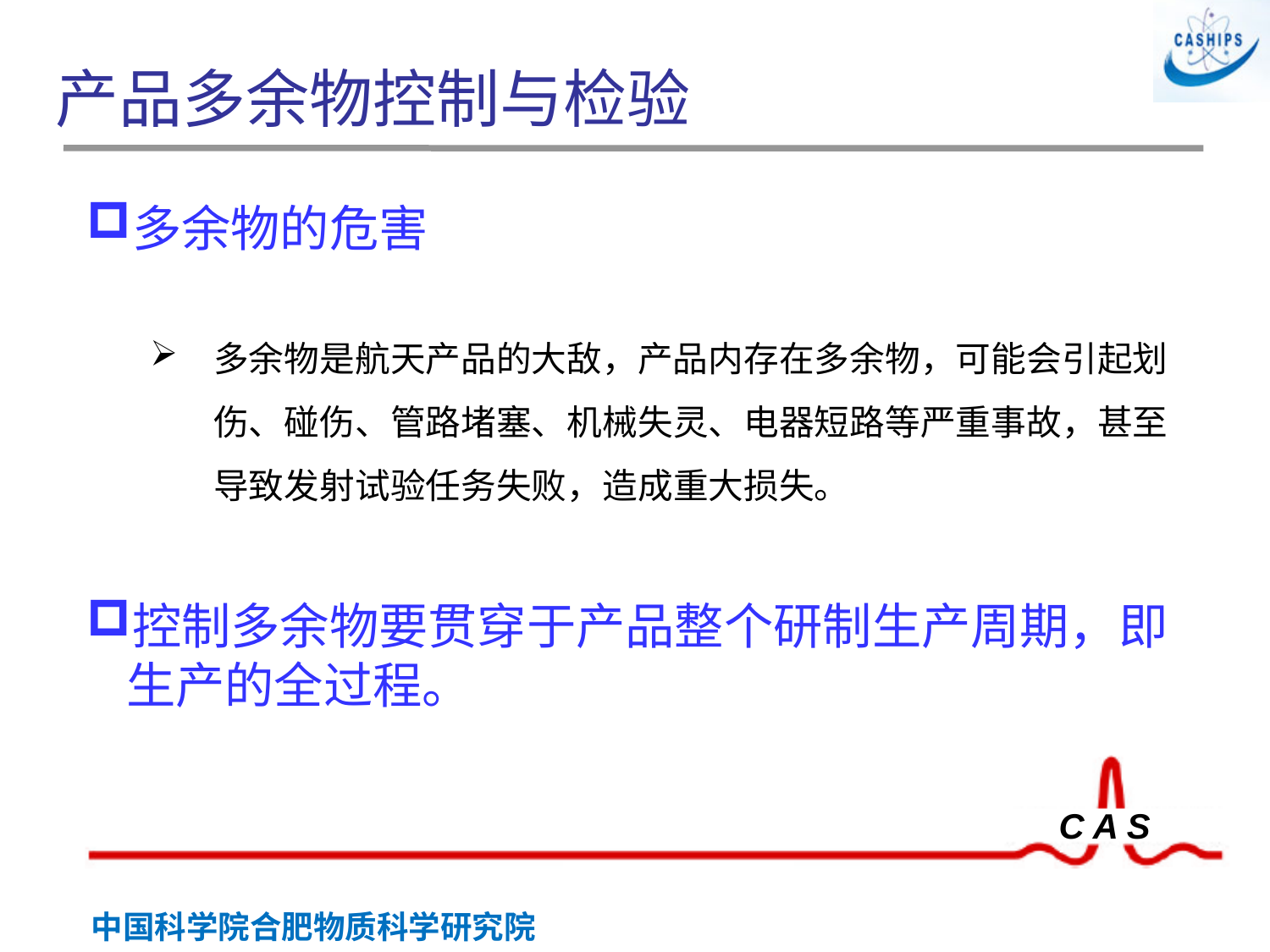

# 产品多余物控制与检验
多余物的危害

多余物是航天产品的大敌，产品内存在多余物，可能会引起划伤、碰伤、管路堵塞、机械失灵、电器短路等严重事故，甚至导致发射试验任务失败，造成重大损失。

控制多余物要贯穿于产品整个研制生产周期，即生产的全过程。
  胶印章
钢印章
封印章